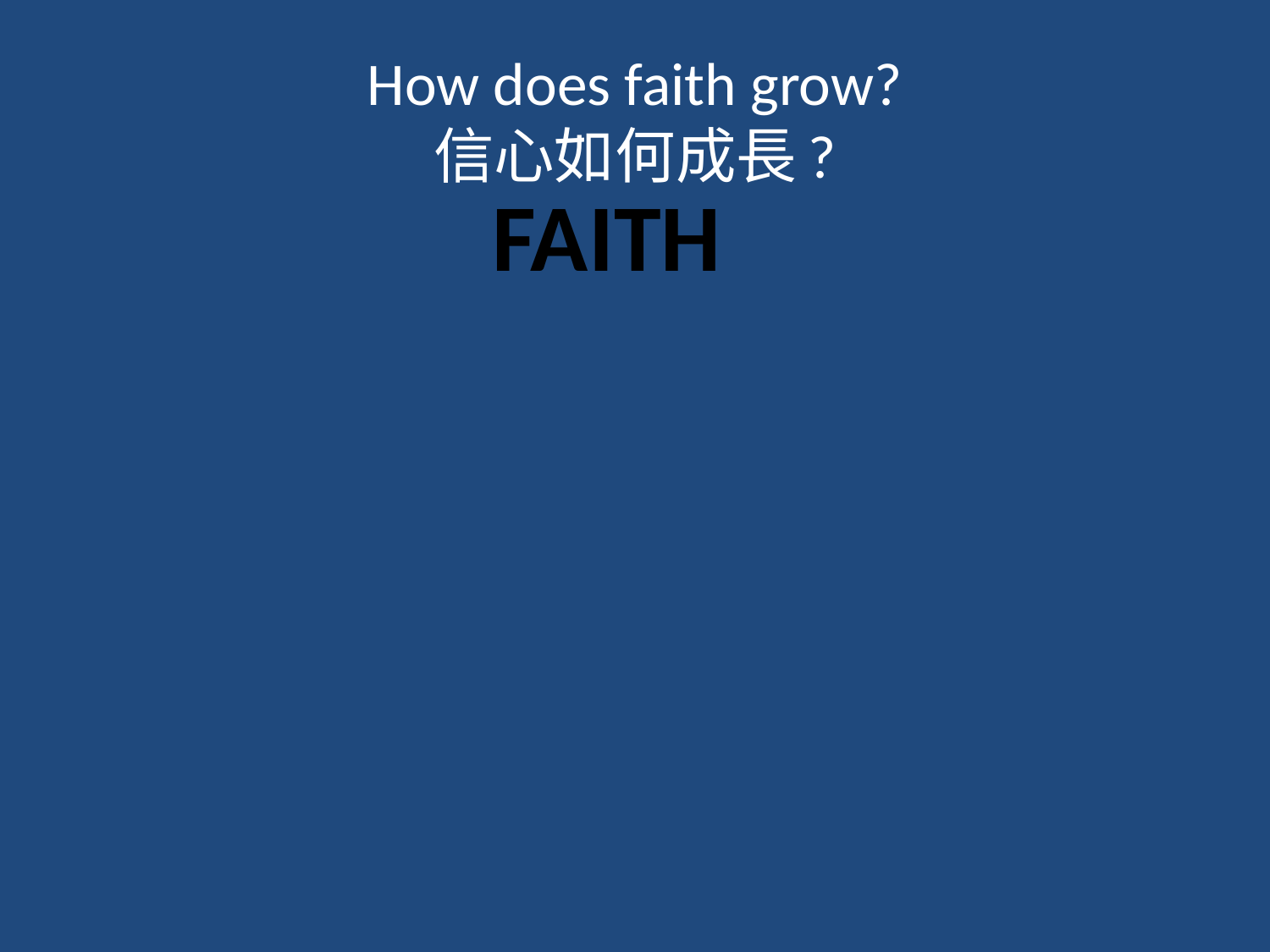

# How does faith grow? 信心如何成長?
FAITH